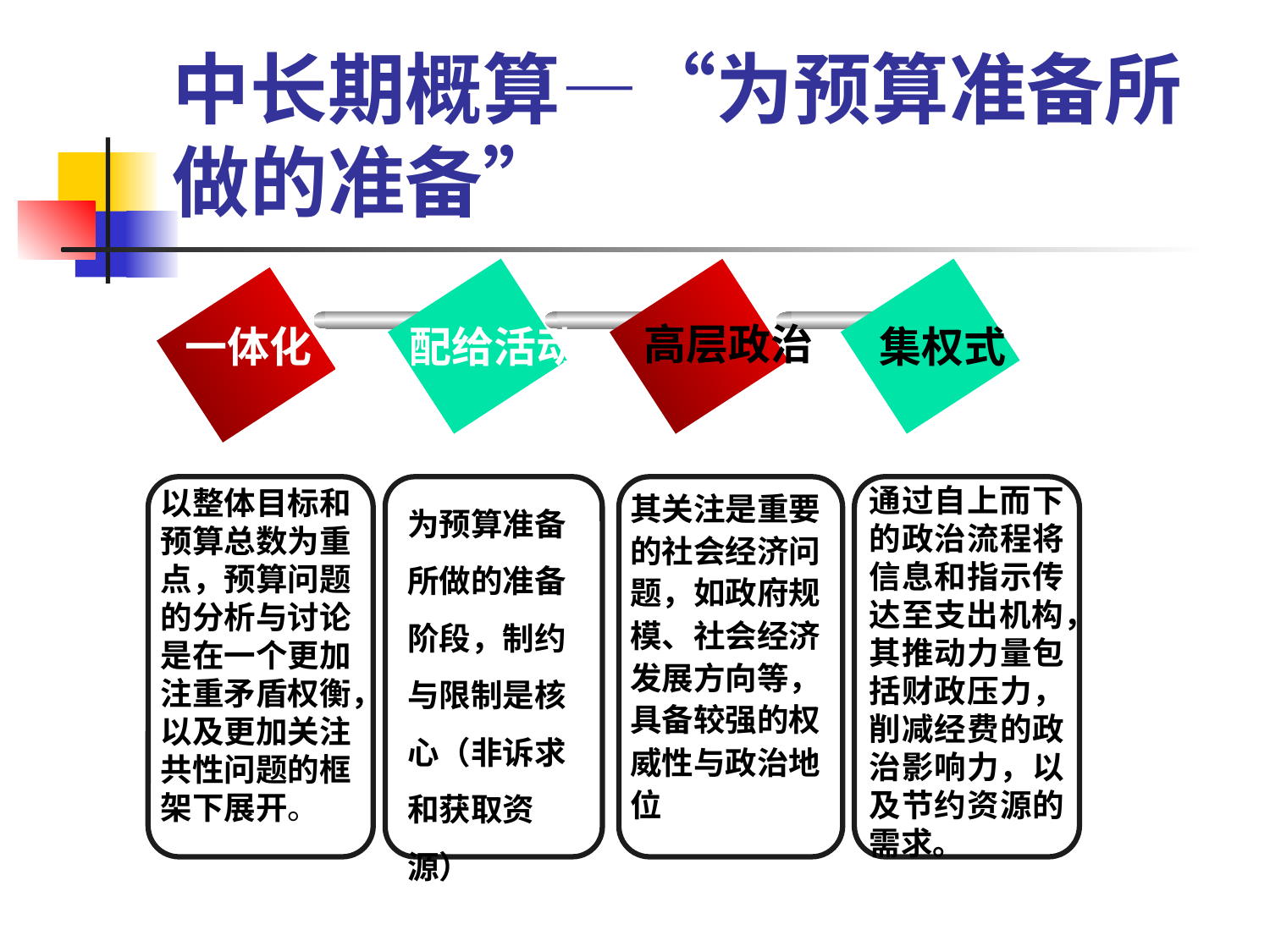

# 中长期概算—“为预算准备所做的准备”

高层政治
一体化
配给活动
集权式
通过自上而下的政治流程将信息和指示传达至支出机构，其推动力量包括财政压力，削减经费的政治影响力，以及节约资源的需求。

以整体目标和预算总数为重点，预算问题的分析与讨论是在一个更加注重矛盾权衡，以及更加关注共性问题的框架下展开。

其关注是重要的社会经济问题，如政府规模、社会经济发展方向等，具备较强的权威性与政治地位
为预算准备所做的准备阶段，制约与限制是核心（非诉求和获取资源）